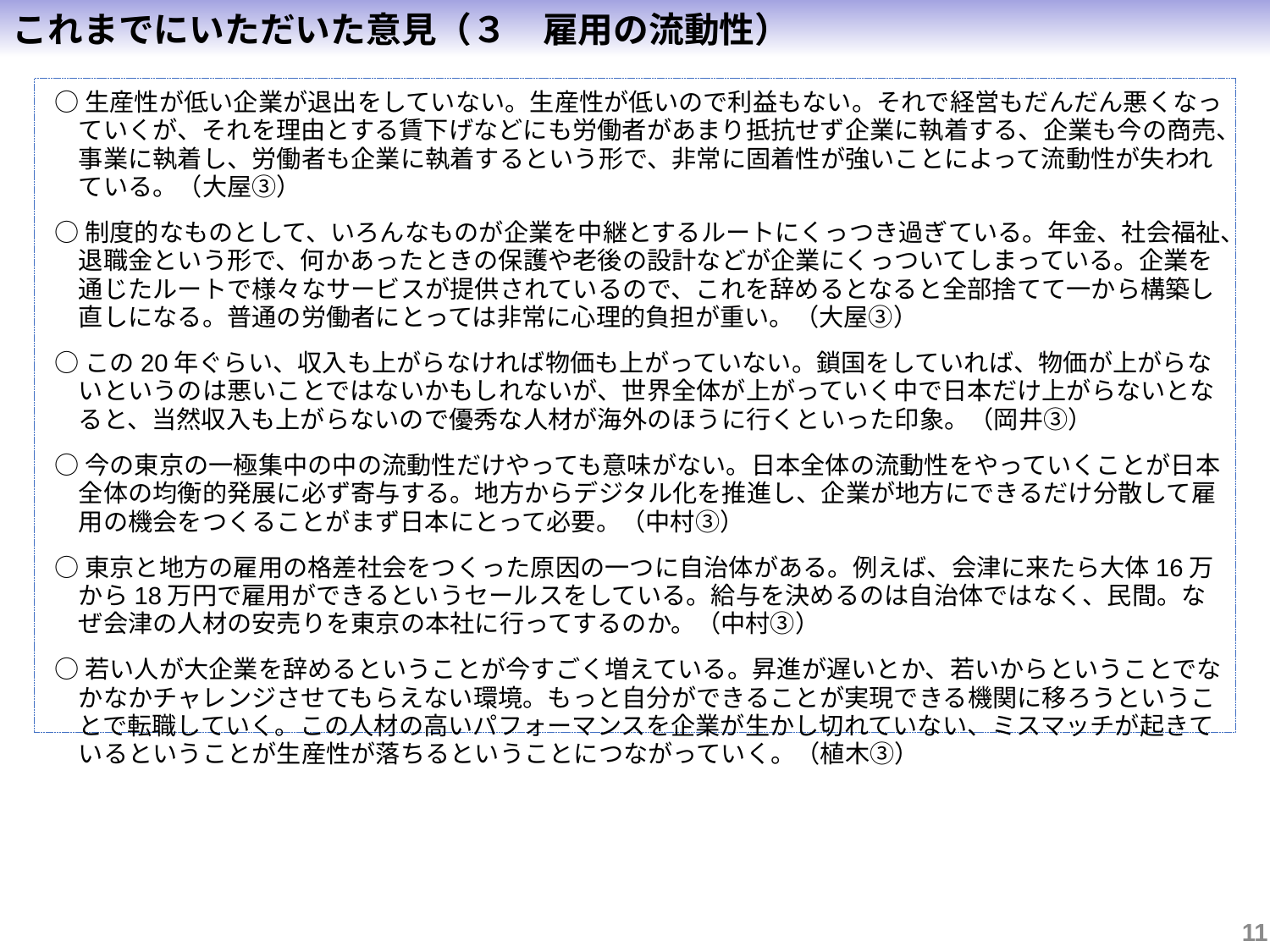

これまでにいただいた意見（３　雇用の流動性）
○生産性が低い企業が退出をしていない。生産性が低いので利益もない。それで経営もだんだん悪くなっていくが、それを理由とする賃下げなどにも労働者があまり抵抗せず企業に執着する、企業も今の商売、事業に執着し、労働者も企業に執着するという形で、非常に固着性が強いことによって流動性が失われている。（大屋③）
○制度的なものとして、いろんなものが企業を中継とするルートにくっつき過ぎている。年金、社会福祉、退職金という形で、何かあったときの保護や老後の設計などが企業にくっついてしまっている。企業を通じたルートで様々なサービスが提供されているので、これを辞めるとなると全部捨てて一から構築し直しになる。普通の労働者にとっては非常に心理的負担が重い。（大屋③）
○この20年ぐらい、収入も上がらなければ物価も上がっていない。鎖国をしていれば、物価が上がらないというのは悪いことではないかもしれないが、世界全体が上がっていく中で日本だけ上がらないとなると、当然収入も上がらないので優秀な人材が海外のほうに行くといった印象。（岡井③）
○今の東京の一極集中の中の流動性だけやっても意味がない。日本全体の流動性をやっていくことが日本全体の均衡的発展に必ず寄与する。地方からデジタル化を推進し、企業が地方にできるだけ分散して雇用の機会をつくることがまず日本にとって必要。（中村③）
○東京と地方の雇用の格差社会をつくった原因の一つに自治体がある。例えば、会津に来たら大体16万から18万円で雇用ができるというセールスをしている。給与を決めるのは自治体ではなく、民間。なぜ会津の人材の安売りを東京の本社に行ってするのか。（中村③）
○若い人が大企業を辞めるということが今すごく増えている。昇進が遅いとか、若いからということでなかなかチャレンジさせてもらえない環境。もっと自分ができることが実現できる機関に移ろうということで転職していく。この人材の高いパフォーマンスを企業が生かし切れていない、ミスマッチが起きているということが生産性が落ちるということにつながっていく。（植木③）
11